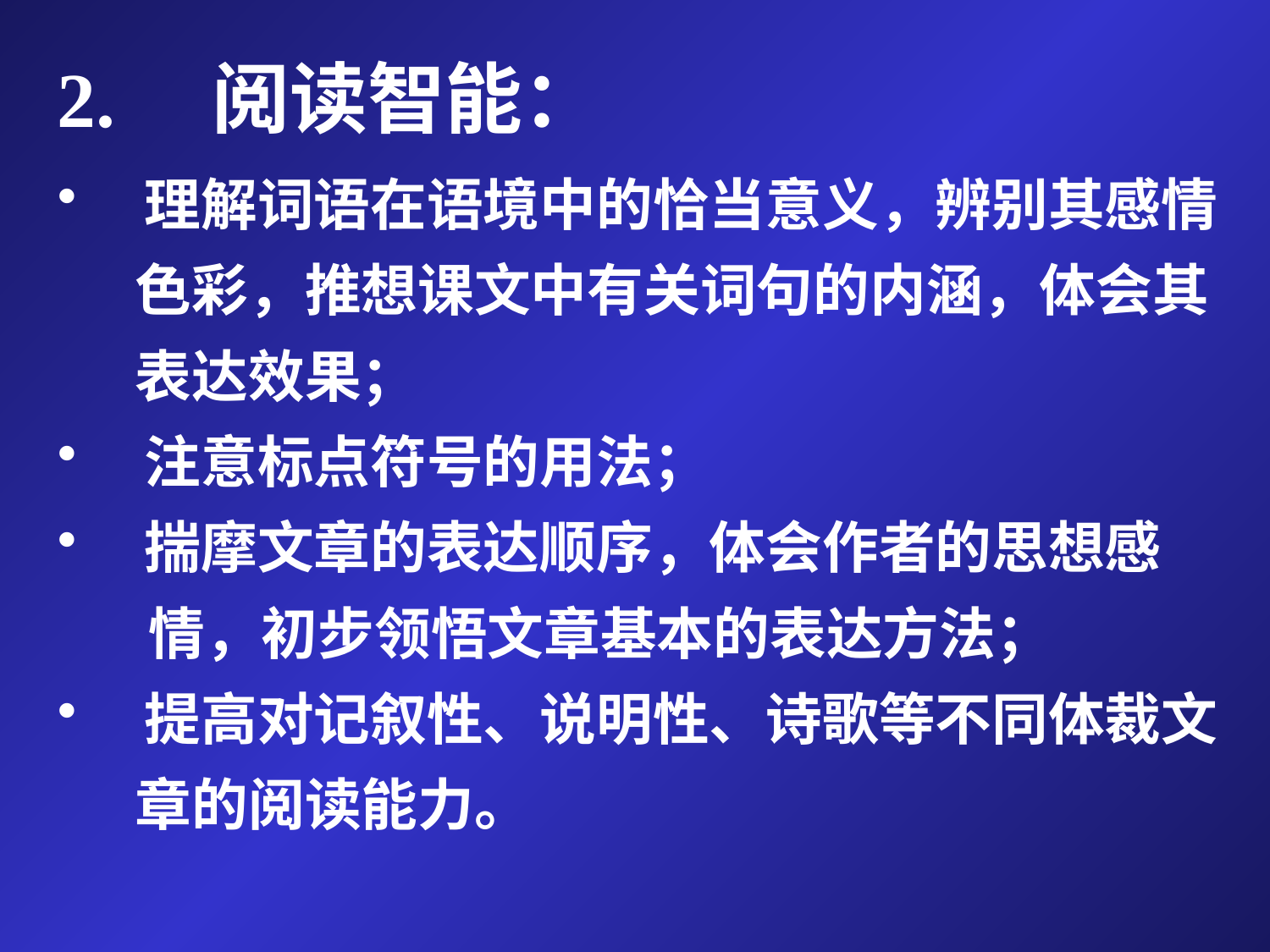

# 2.    阅读智能：
  理解词语在语境中的恰当意义，辨别其感情
     色彩，推想课文中有关词句的内涵，体会其
     表达效果；
  注意标点符号的用法；
  揣摩文章的表达顺序，体会作者的思想感
      情，初步领悟文章基本的表达方法；
  提高对记叙性、说明性、诗歌等不同体裁文
     章的阅读能力。